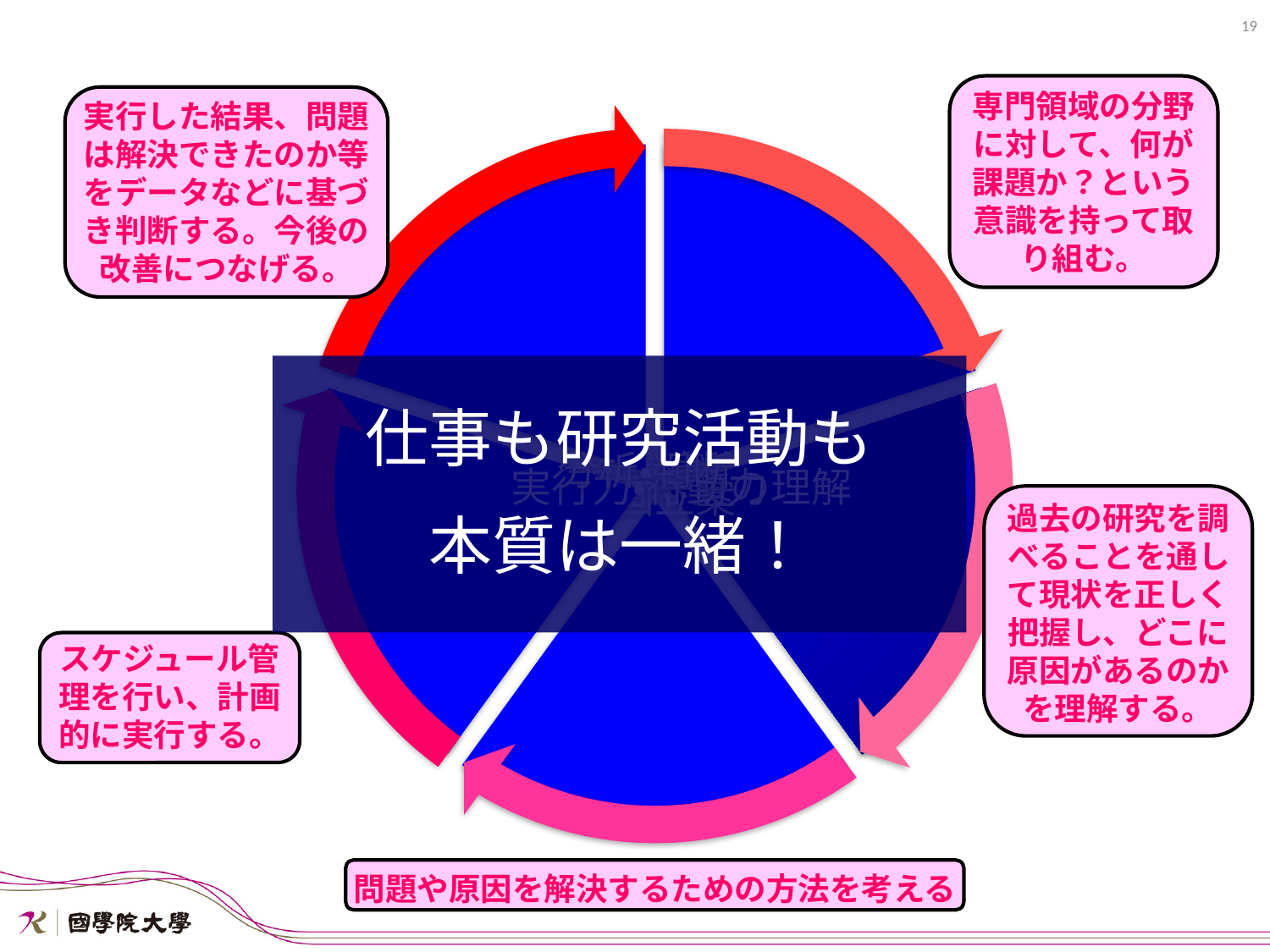

19
専門領域の分野に対して、何が課題か？という意識を持って取り組む。
実行した結果、問題は解決できたのか等をデータなどに基づき判断する。今後の改善につなげる。
問題意識
現状把握本質の理解
計画立案
実行力・行動力
分析・判断

仕事も研究活動も
本質は一緒！
過去の研究を調べることを通して現状を正しく把握し、どこに原因があるのかを理解する。
スケジュール管理を行い、計画的に実行する。
問題や原因を解決するための方法を考える